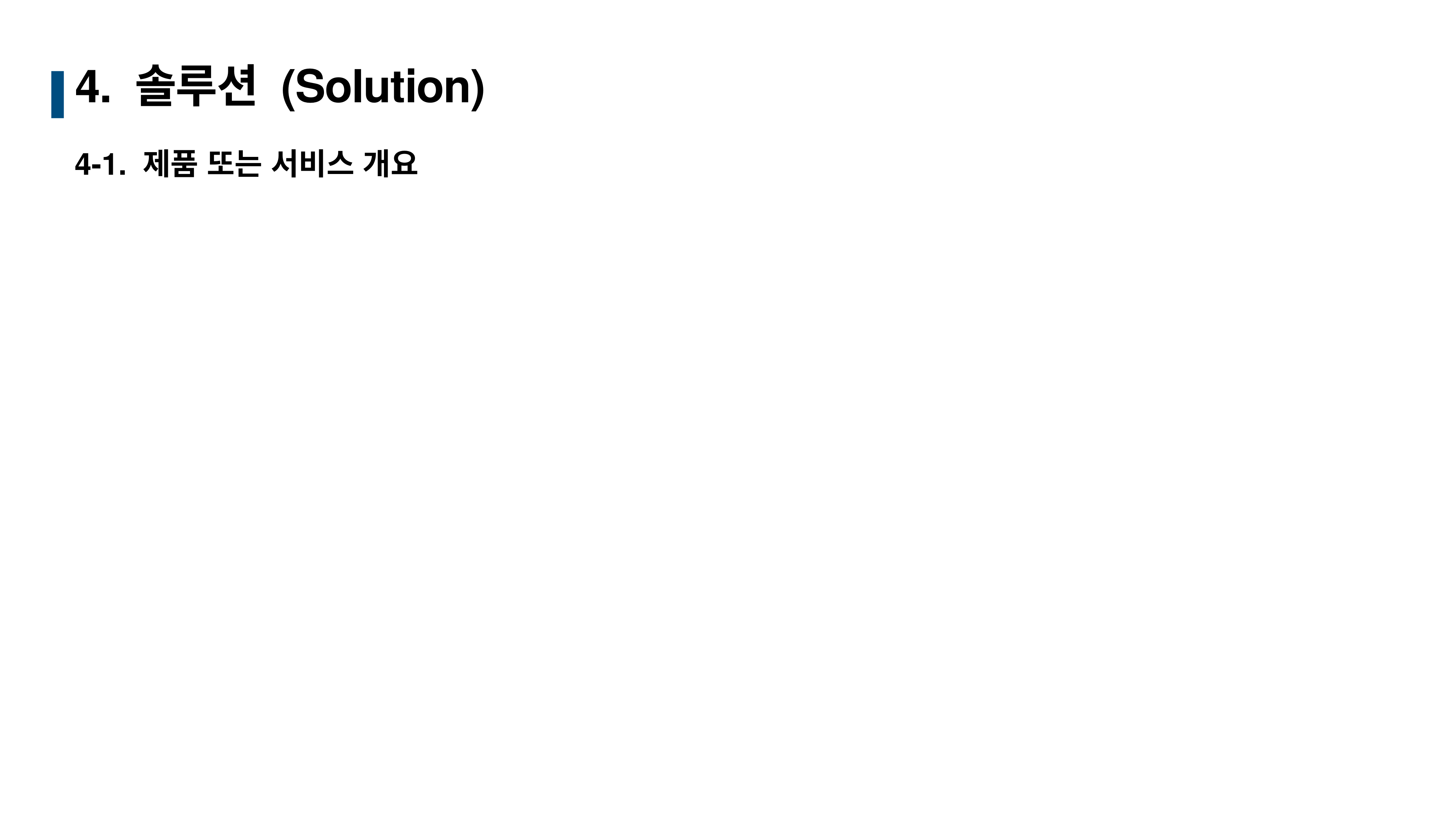

# 4. 솔루션 (Solution)
4-1. 제품 또는 서비스 개요